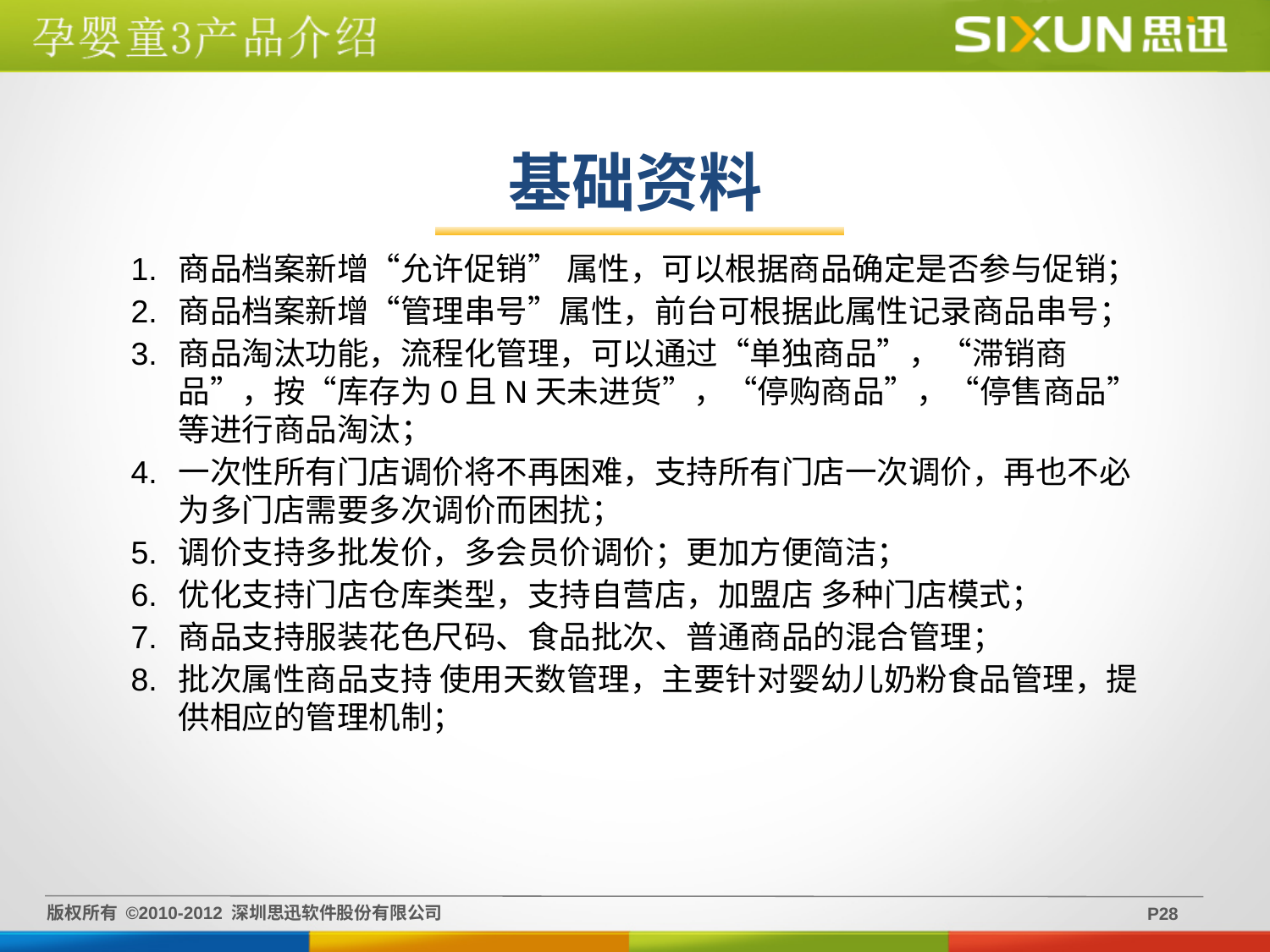

基础资料

商品档案新增“允许促销” 属性，可以根据商品确定是否参与促销；
商品档案新增“管理串号”属性，前台可根据此属性记录商品串号；
商品淘汰功能，流程化管理，可以通过“单独商品”，“滞销商品”，按“库存为0且N天未进货”，“停购商品”，“停售商品”等进行商品淘汰；
一次性所有门店调价将不再困难，支持所有门店一次调价，再也不必为多门店需要多次调价而困扰；
调价支持多批发价，多会员价调价；更加方便简洁；
优化支持门店仓库类型，支持自营店，加盟店 多种门店模式；
商品支持服装花色尺码、食品批次、普通商品的混合管理；
批次属性商品支持 使用天数管理，主要针对婴幼儿奶粉食品管理，提供相应的管理机制；